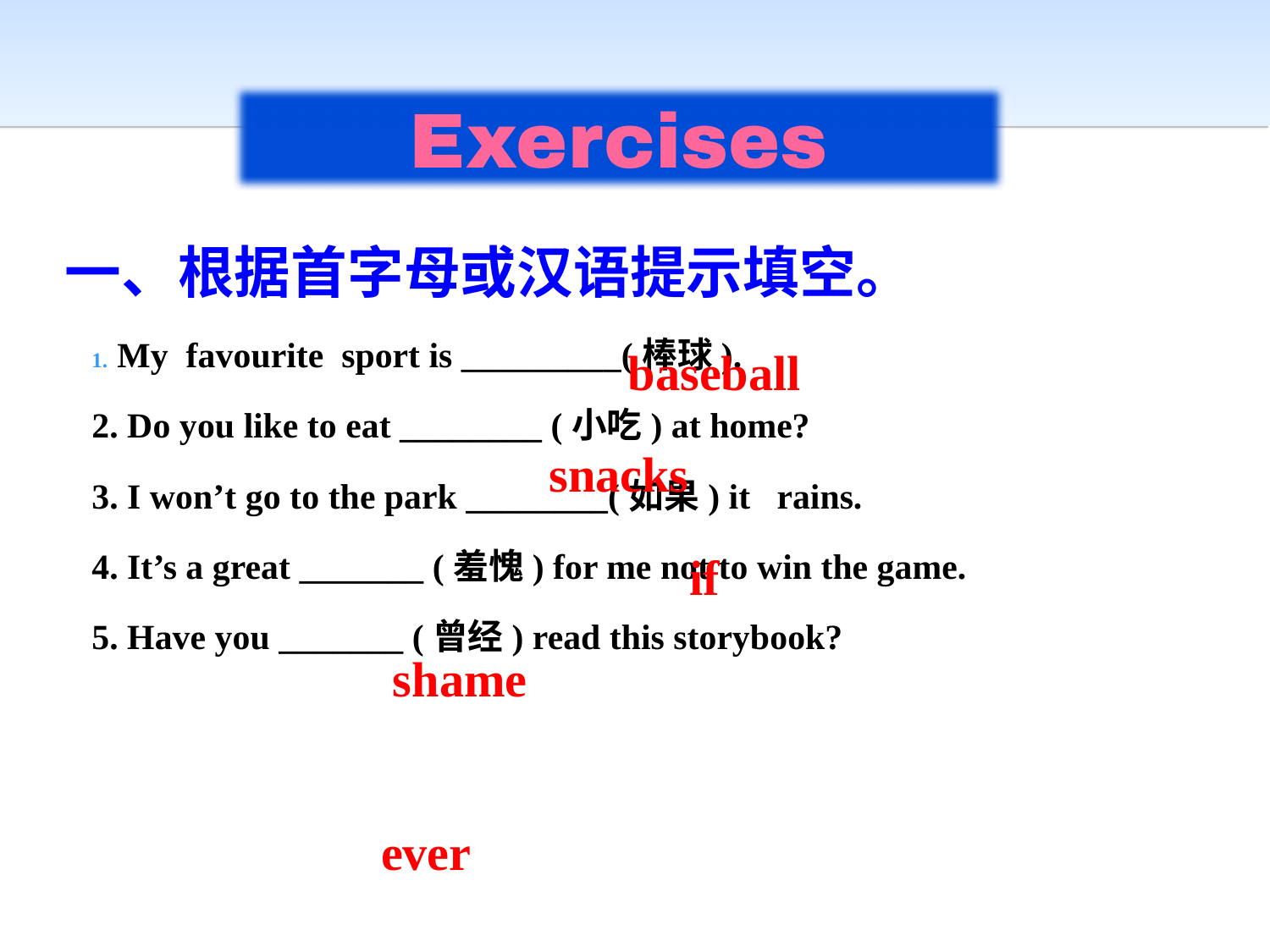

Exercises
# 一、根据首字母或汉语提示填空。
My  favourite  sport is _________(棒球).
2. Do you like to eat ________ (小吃) at home?
3. I won’t go to the park ________(如果) it   rains.
4. It’s a great _______ (羞愧) for me not to win the game.
5. Have you _______ (曾经) read this storybook?

baseball
snacks
if
shame
ever